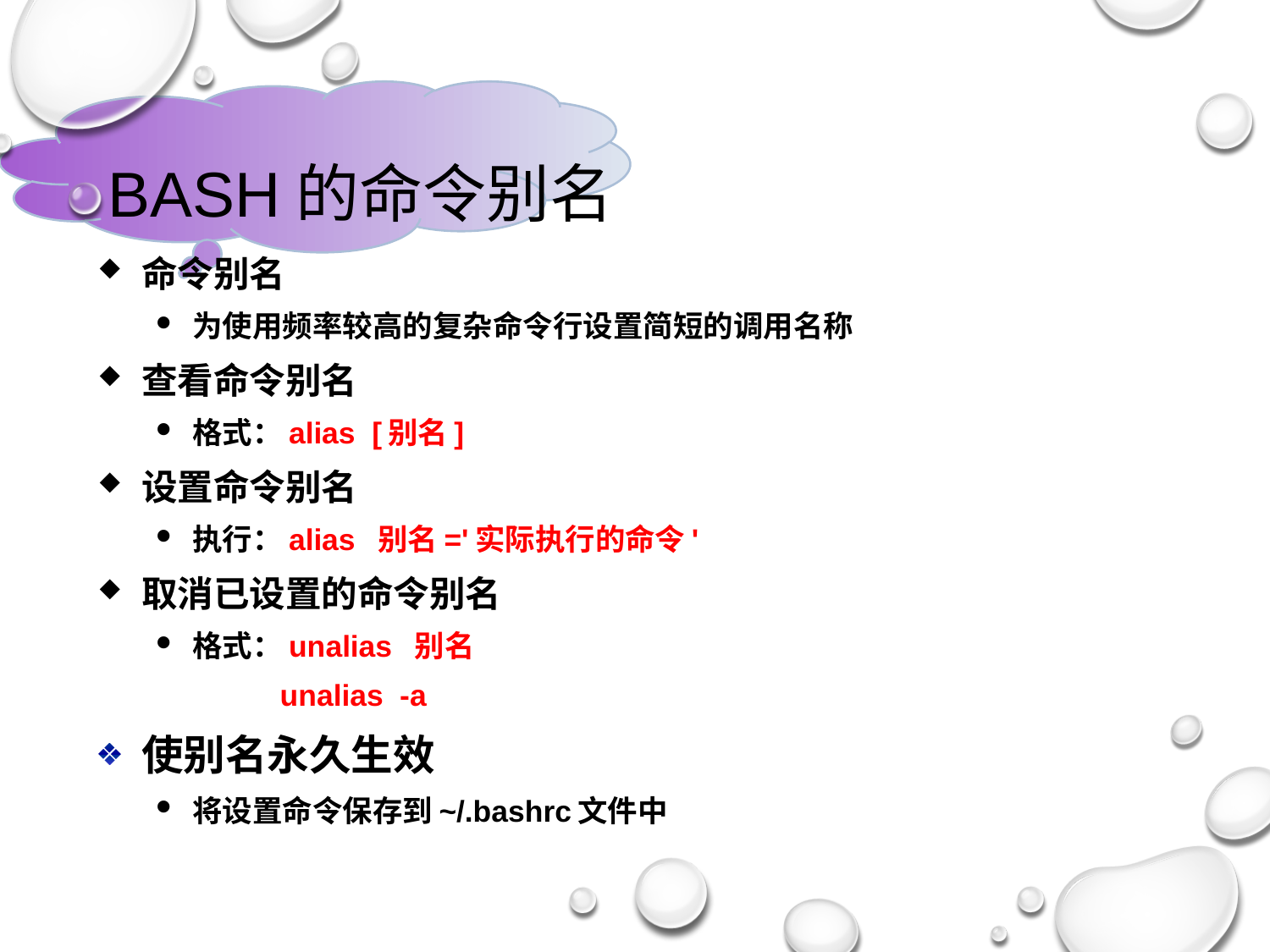

# Bash的命令别名
命令别名
为使用频率较高的复杂命令行设置简短的调用名称
查看命令别名
格式：alias  [别名]
设置命令别名
执行：alias  别名='实际执行的命令'
取消已设置的命令别名
格式：unalias  别名
               unalias  -a
使别名永久生效
将设置命令保存到~/.bashrc文件中